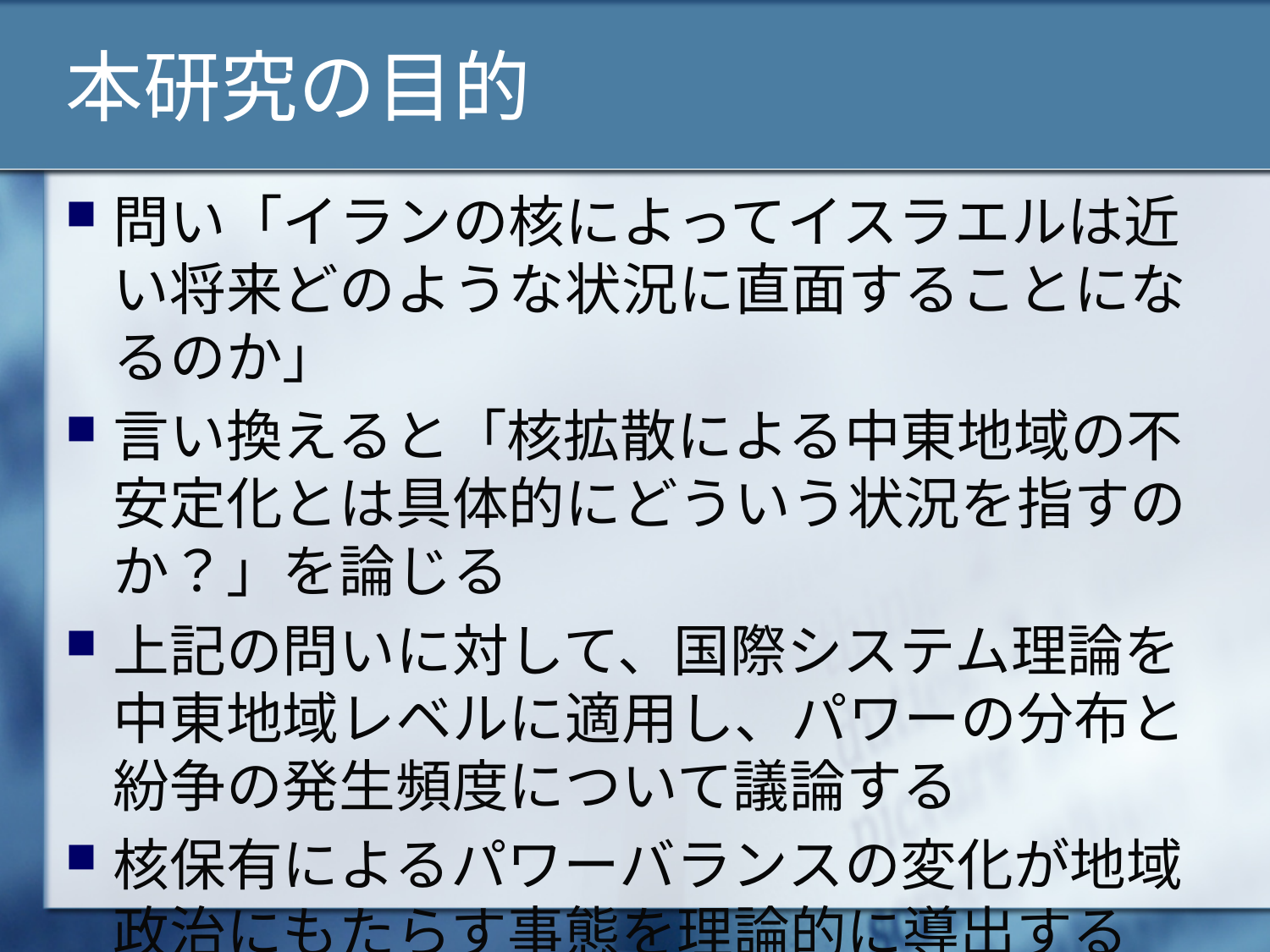

# 本研究の目的
問い「イランの核によってイスラエルは近い将来どのような状況に直面することになるのか」
言い換えると「核拡散による中東地域の不安定化とは具体的にどういう状況を指すのか？」を論じる
上記の問いに対して、国際システム理論を中東地域レベルに適用し、パワーの分布と紛争の発生頻度について議論する
核保有によるパワーバランスの変化が地域政治にもたらす事態を理論的に導出する